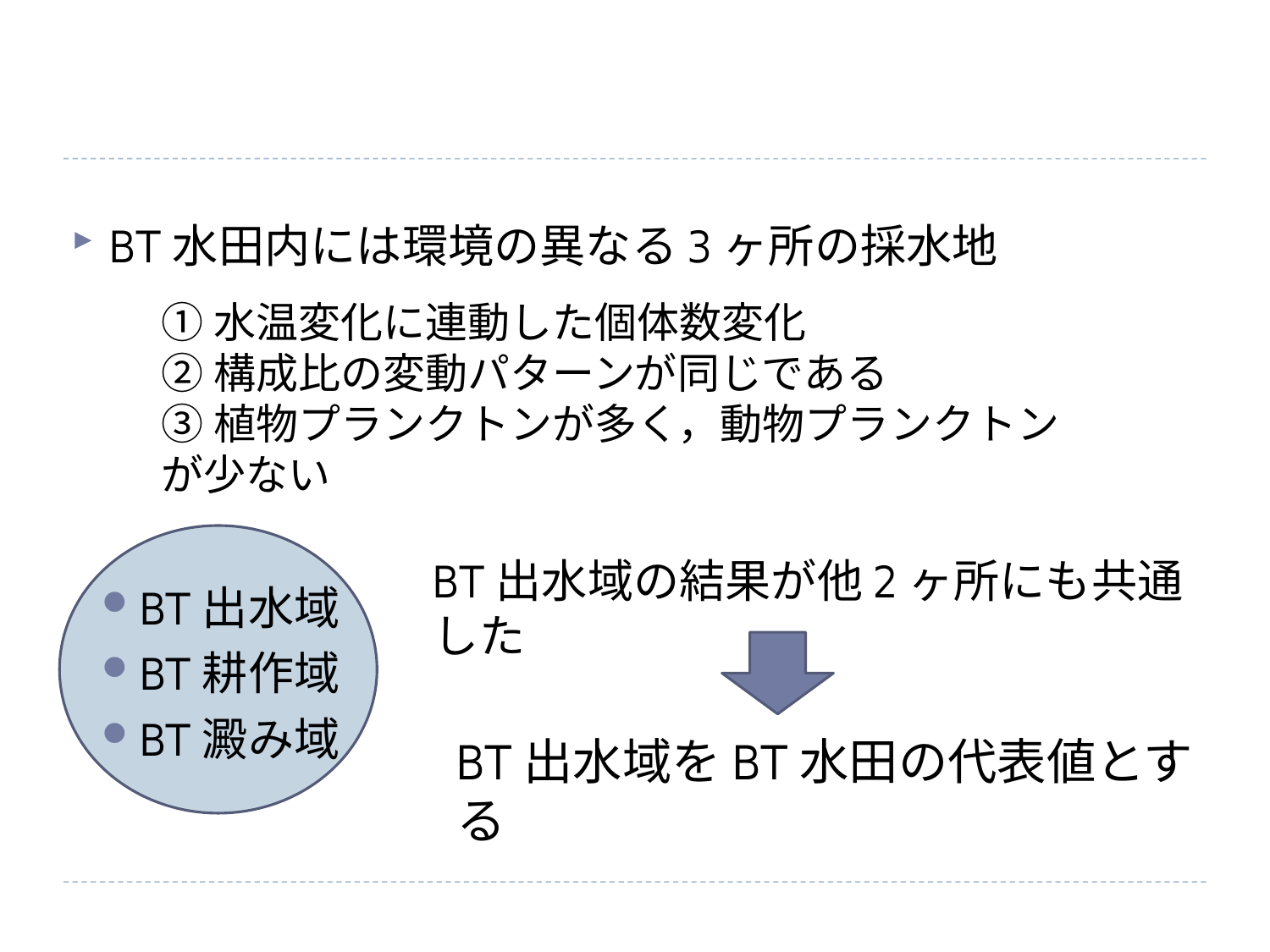

BT水田内には環境の異なる3ヶ所の採水地

①水温変化に連動した個体数変化
②構成比の変動パターンが同じである
③植物プランクトンが多く，動物プランクトンが少ない

BT出水域
BT耕作域
BT澱み域
BT出水域の結果が他2ヶ所にも共通した

BT出水域をBT水田の代表値とする